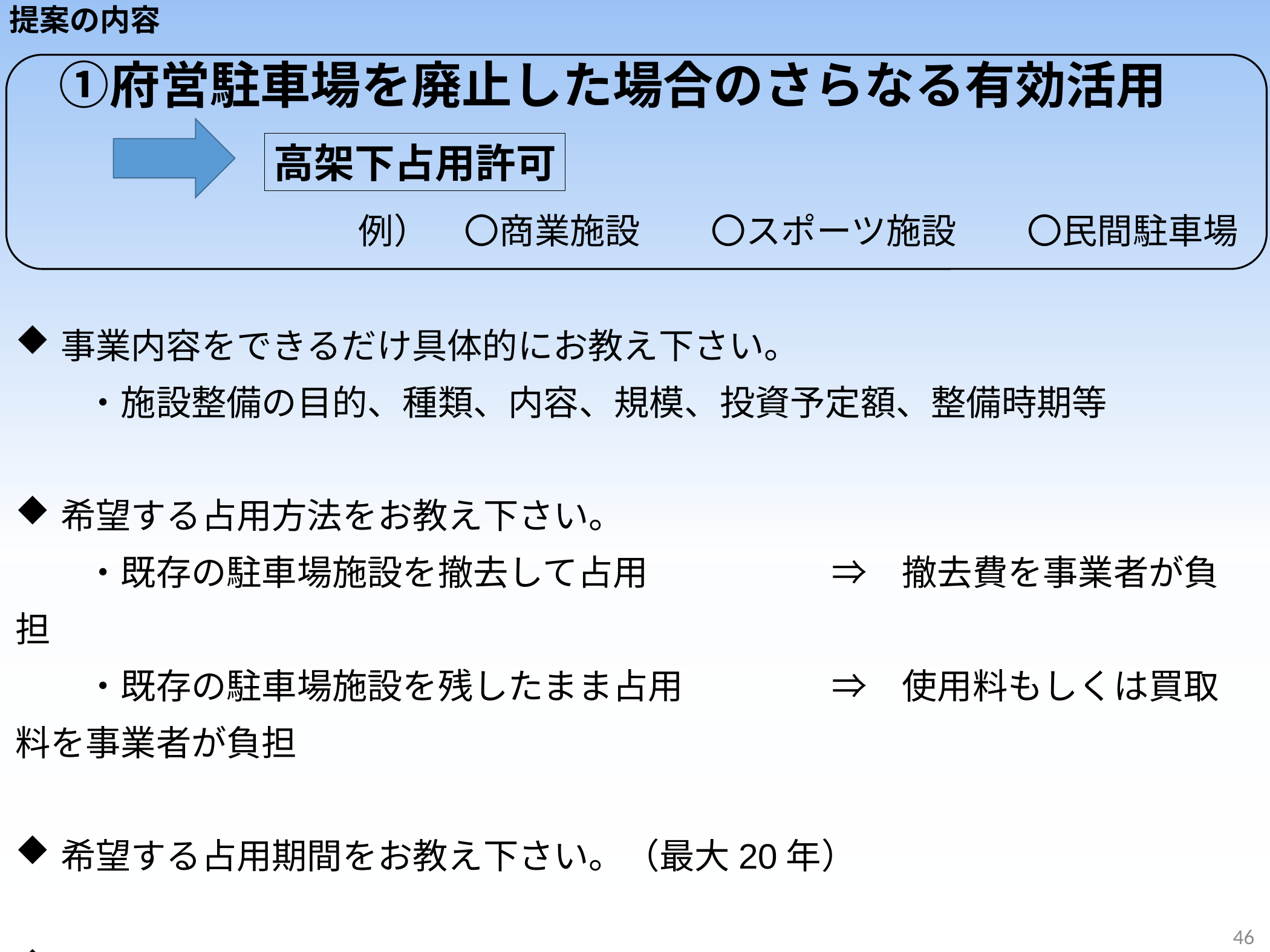

提案の内容
　①府営駐車場を廃止した場合のさらなる有効活用

高架下占用許可
例）　〇商業施設　　〇スポーツ施設　　〇民間駐車場　　など
事業内容をできるだけ具体的にお教え下さい。
　　・施設整備の目的、種類、内容、規模、投資予定額、整備時期等

希望する占用方法をお教え下さい。
　　・既存の駐車場施設を撤去して占用　　　	⇒　撤去費を事業者が負担
　　・既存の駐車場施設を残したまま占用		⇒　使用料もしくは買取料を事業者が負担

希望する占用期間をお教え下さい。（最大20年）

実施にあたっての課題や制度改正の提案等お教え下さい。
46